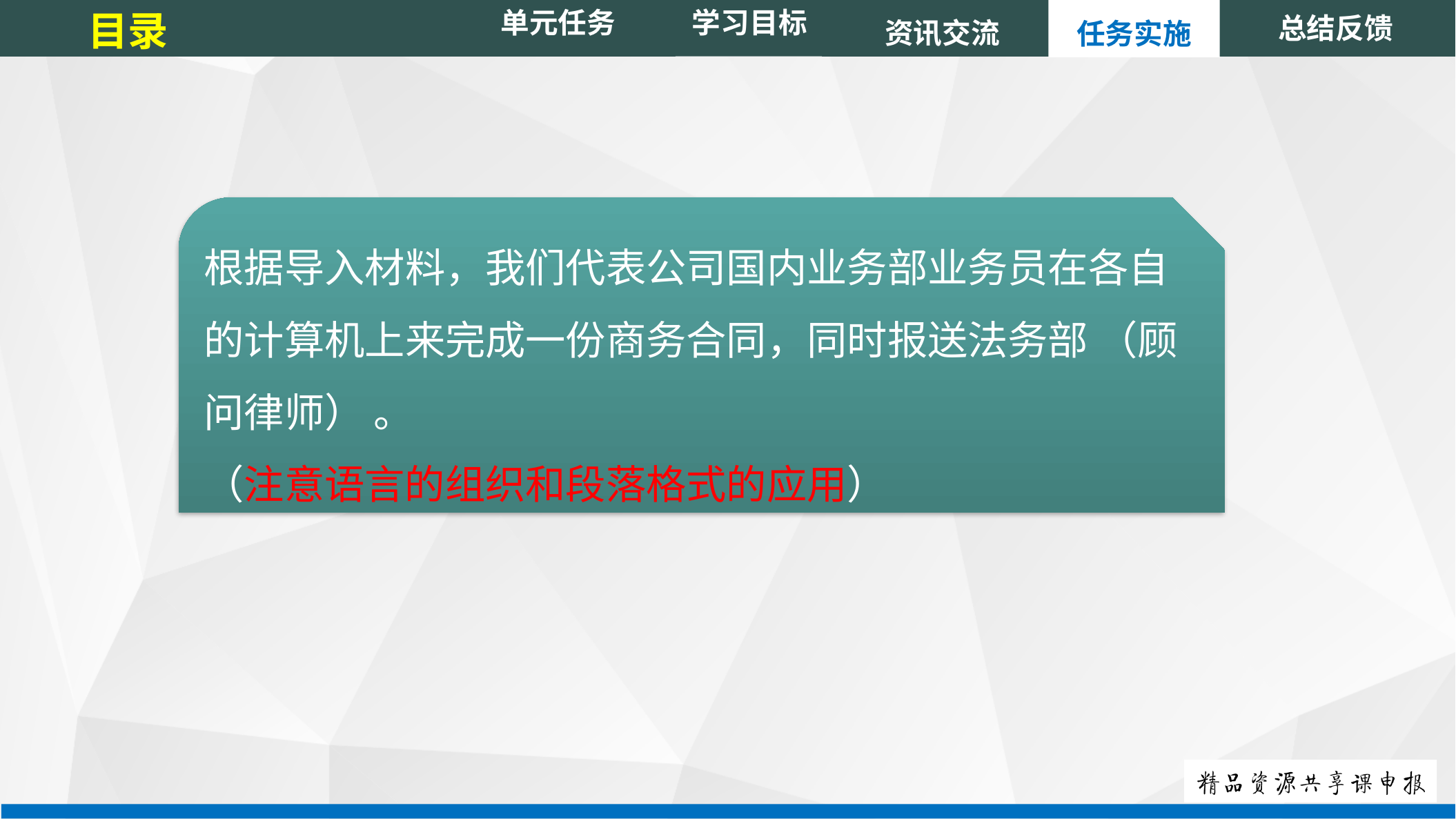

单元任务
目录
总结反馈
资讯交流
任务实施

学习目标

根据导入材料，我们代表公司国内业务部业务员在各自的计算机上来完成一份商务合同，同时报送法务部 （顾问律师） 。
（注意语言的组织和段落格式的应用）